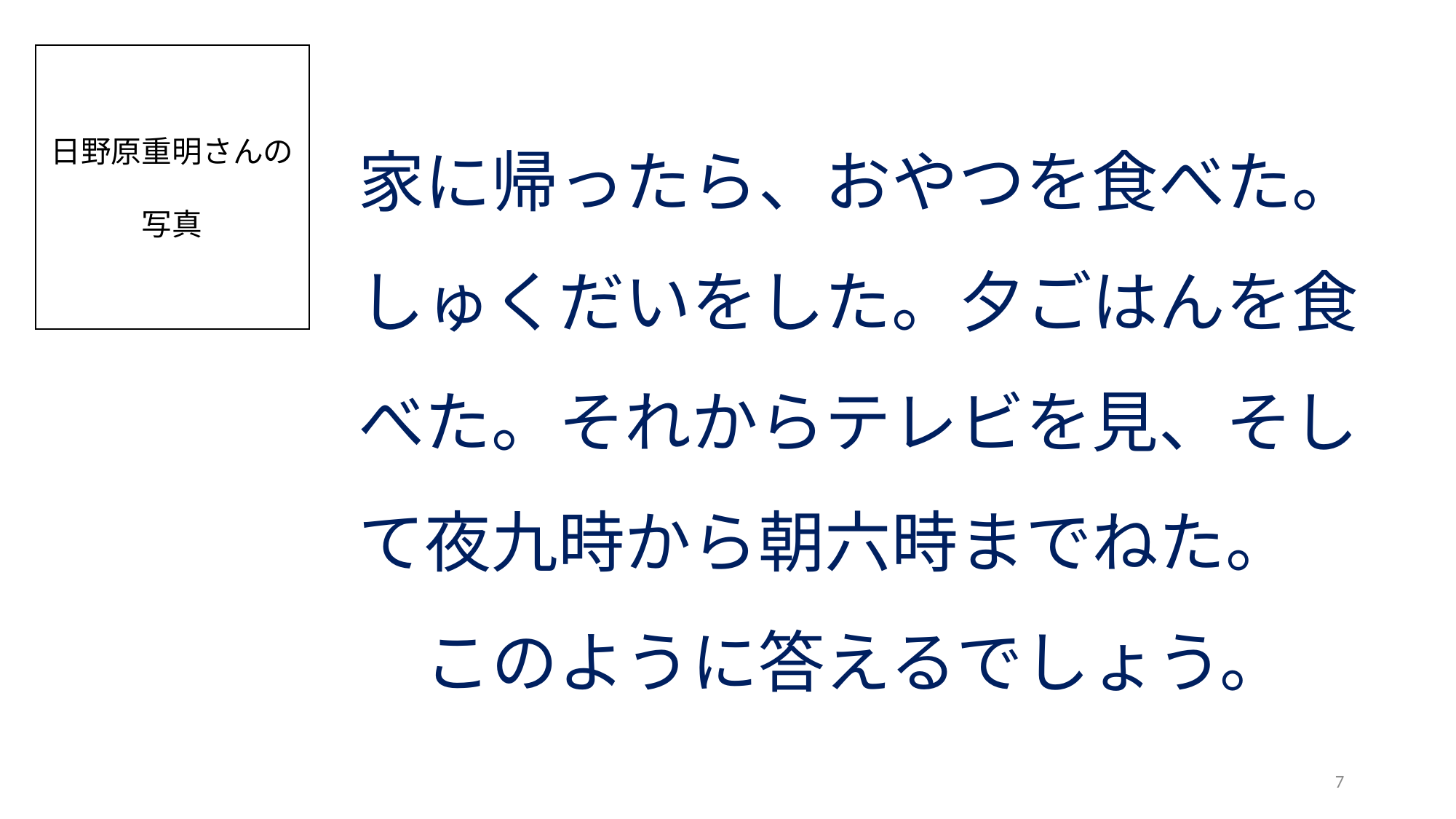

日野原重明さんの

写真
家に帰ったら、おやつを食べた。しゅくだいをした。夕ごはんを食べた。それからテレビを見、そして夜九時から朝六時までねた。
　このように答えるでしょう。
7